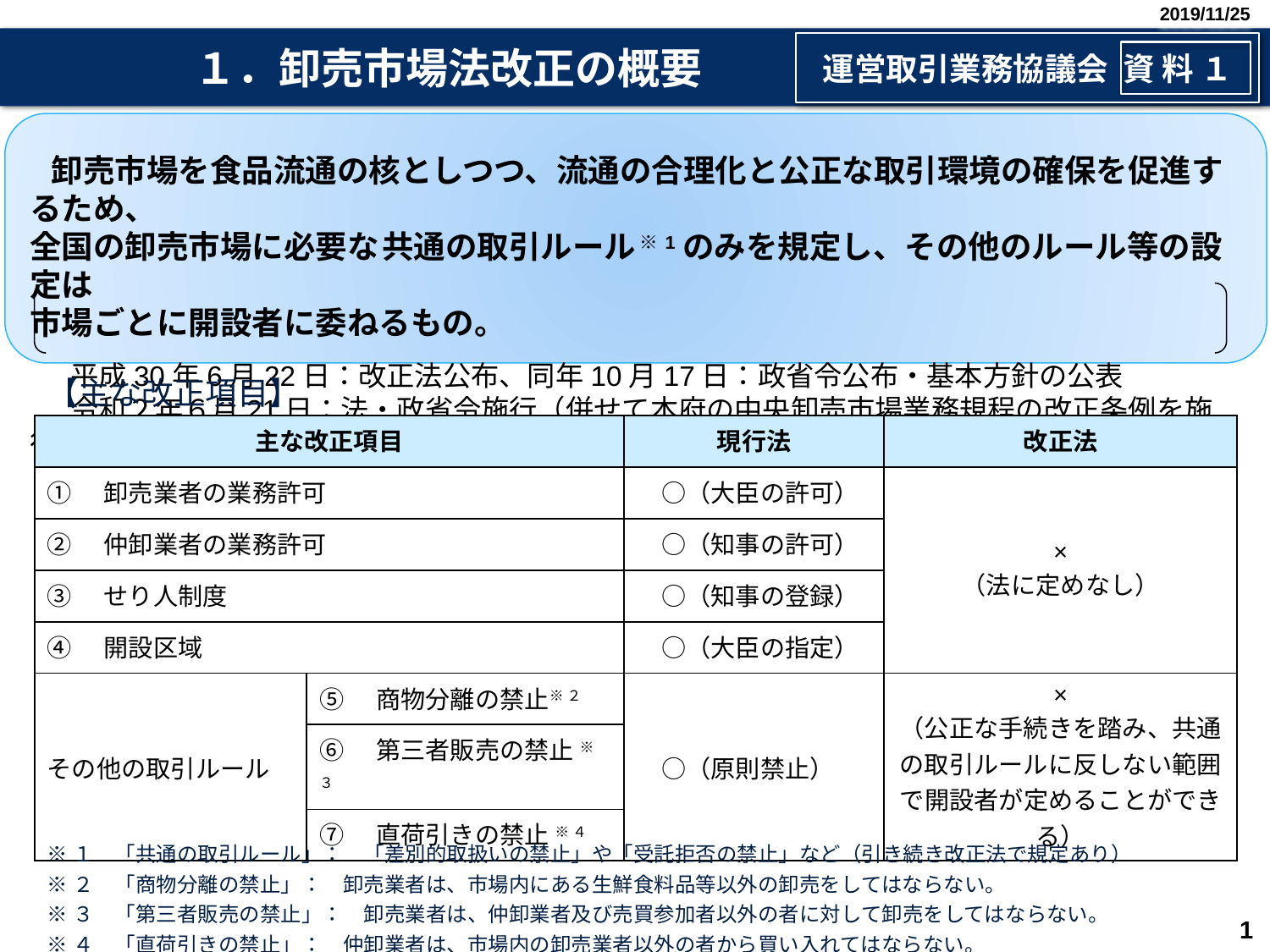

2019/11/25
                  １．卸売市場法改正の概要
運営取引業務協議会  資 料 １

2019/11/25
  卸売市場を食品流通の核としつつ、流通の合理化と公正な取引環境の確保を促進するため、
全国の卸売市場に必要な 共通の取引ルール ※1 のみを規定し、その他のルール等の設定は
市場ごとに開設者に委ねるもの。

 　平成30年6月22日：改正法公布、同年10月17日：政省令公布・基本方針の公表
 　令和２年６月21日：法・政省令施行（併せて本府の中央卸売市場業務規程の改正条例を施行）

【主な改正項目】

| 主な改正項目 |  | 現行法 | 改正法 |
| --- | --- | --- | --- |
| ①　卸売業者の業務許可 |  | ○（大臣の許可） | × （法に定めなし） |
| ②　仲卸業者の業務許可 |  | ○（知事の許可） |  |
| ③　せり人制度 |  | ○（知事の登録） |  |
| ④　開設区域 |  | ○（大臣の指定） |  |
| その他の取引ルール | ⑤　商物分離の禁止※ ２ | ○（原則禁止） | × （公正な手続きを踏み、共通の取引ルールに反しない範囲で開設者が定めることができる） |
|  | ⑥　第三者販売の禁止 ※ ３ |  |  |
|  | ⑦　直荷引きの禁止 ※ ４ |  |  |
※１　「共通の取引ルール」：　「差別的取扱いの禁止」や「受託拒否の禁止」など（引き続き改正法で規定あり）
※２　「商物分離の禁止」：　卸売業者は、市場内にある生鮮食料品等以外の卸売をしてはならない。
※３　「第三者販売の禁止」：　卸売業者は、仲卸業者及び売買参加者以外の者に対して卸売をしてはならない。
※４　「直荷引きの禁止」：　仲卸業者は、市場内の卸売業者以外の者から買い入れてはならない。
1